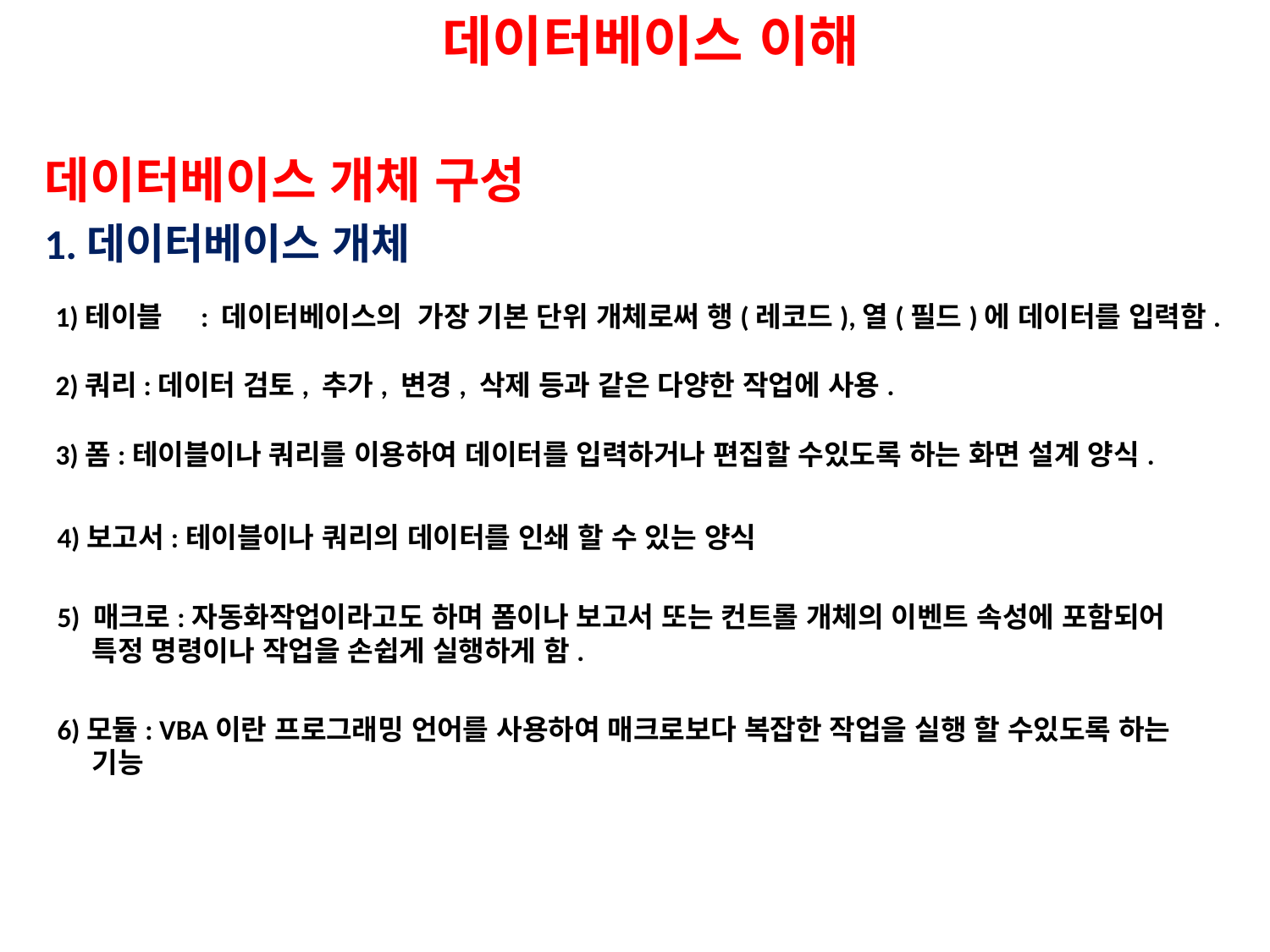

# 데이터베이스 이해
데이터베이스 개체 구성
1.데이터베이스 개체
 1)테이블    : 데이터베이스의  가장 기본 단위 개체로써 행(레코드),열(필드)에 데이터를 입력함.
 2)쿼리:데이터 검토, 추가, 변경, 삭제 등과 같은 다양한 작업에 사용.
 3)폼:테이블이나 쿼리를 이용하여 데이터를 입력하거나 편집할 수있도록 하는 화면 설계 양식.

  4)보고서:테이블이나 쿼리의 데이터를 인쇄 할 수 있는 양식

  5) 매크로:자동화작업이라고도 하며 폼이나 보고서 또는 컨트롤 개체의 이벤트 속성에 포함되어 특정 명령이나 작업을 손쉽게 실행하게 함.

  6)모듈: VBA이란 프로그래밍 언어를 사용하여 매크로보다 복잡한 작업을 실행 할 수있도록 하는 기능